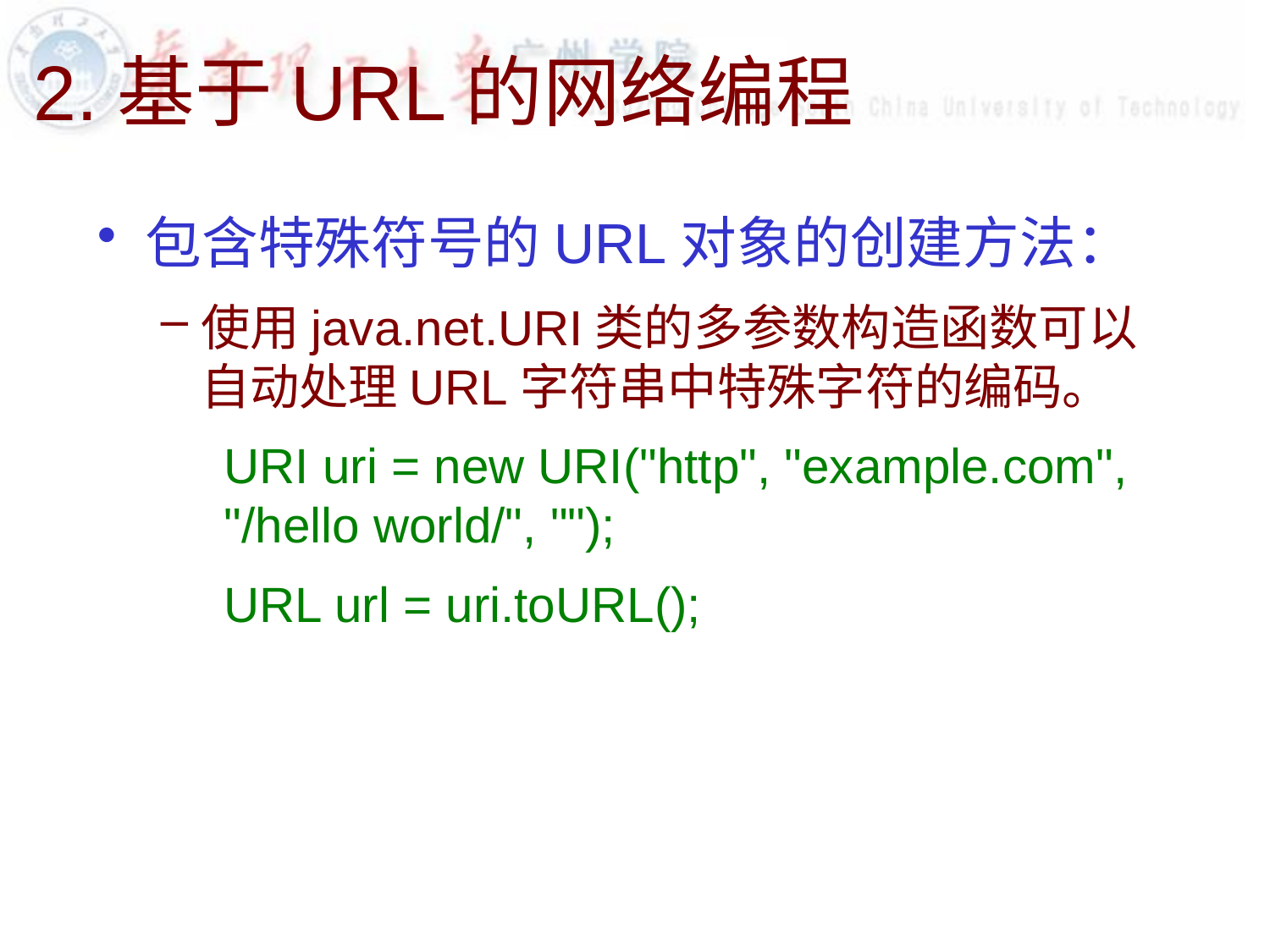

# 2.基于URL的网络编程
包含特殊符号的URL对象的创建方法：
使用java.net.URI类的多参数构造函数可以自动处理URL字符串中特殊字符的编码。
URI uri = new URI("http", "example.com", "/hello world/", "");
URL url = uri.toURL();